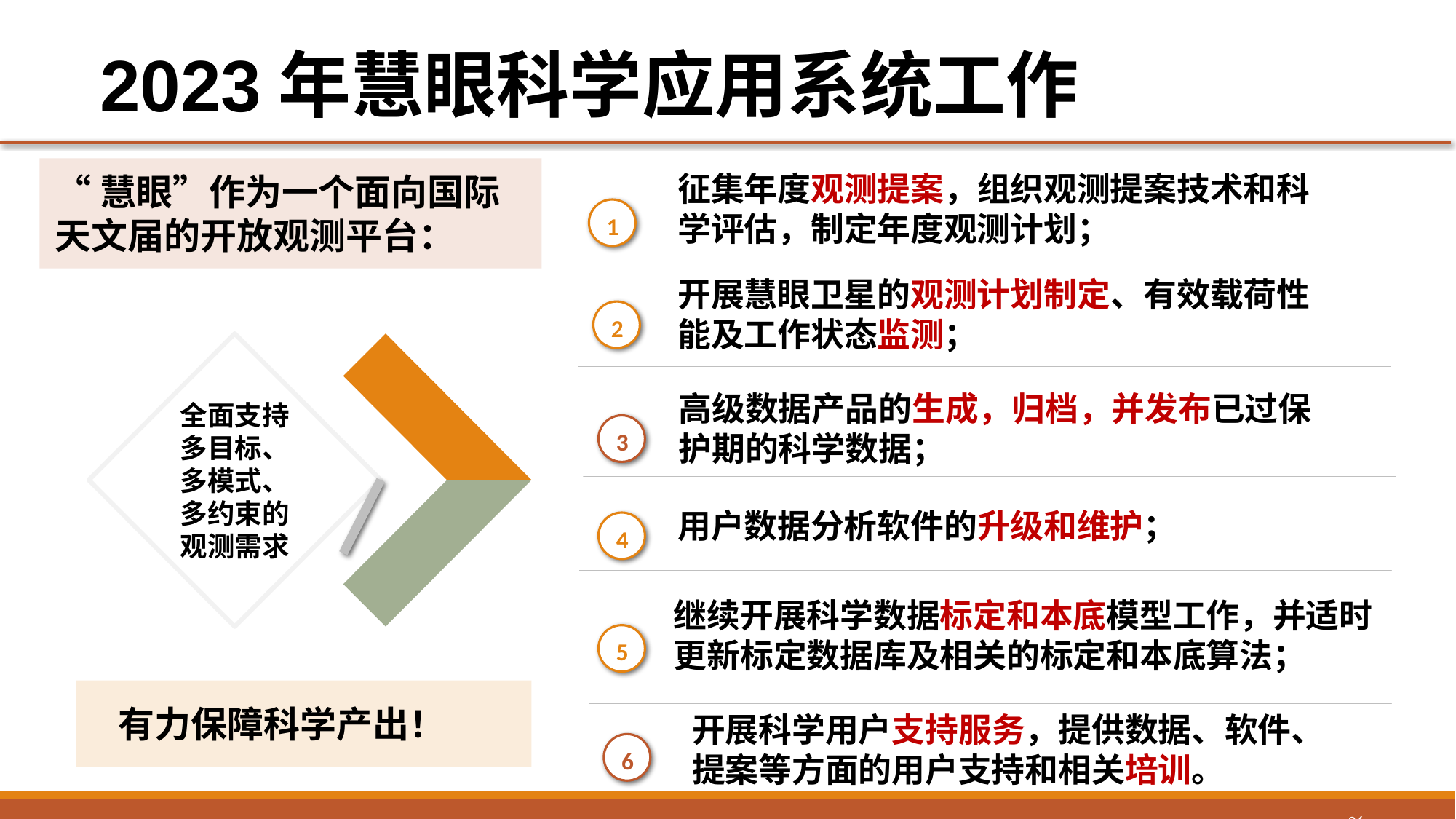

2023年慧眼科学应用系统工作

“慧眼”作为一个面向国际天文届的开放观测平台：
征集年度观测提案，组织观测提案技术和科学评估，制定年度观测计划；
开展慧眼卫星的观测计划制定、有效载荷性能及工作状态监测；
高级数据产品的生成，归档，并发布已过保护期的科学数据；
用户数据分析软件的升级和维护；
继续开展科学数据标定和本底模型工作，并适时更新标定数据库及相关的标定和本底算法；
1
2
全面支持多目标、多模式、多约束的观测需求

3

4
5

有力保障科学产出！
开展科学用户支持服务，提供数据、软件、提案等方面的用户支持和相关培训。
6
26